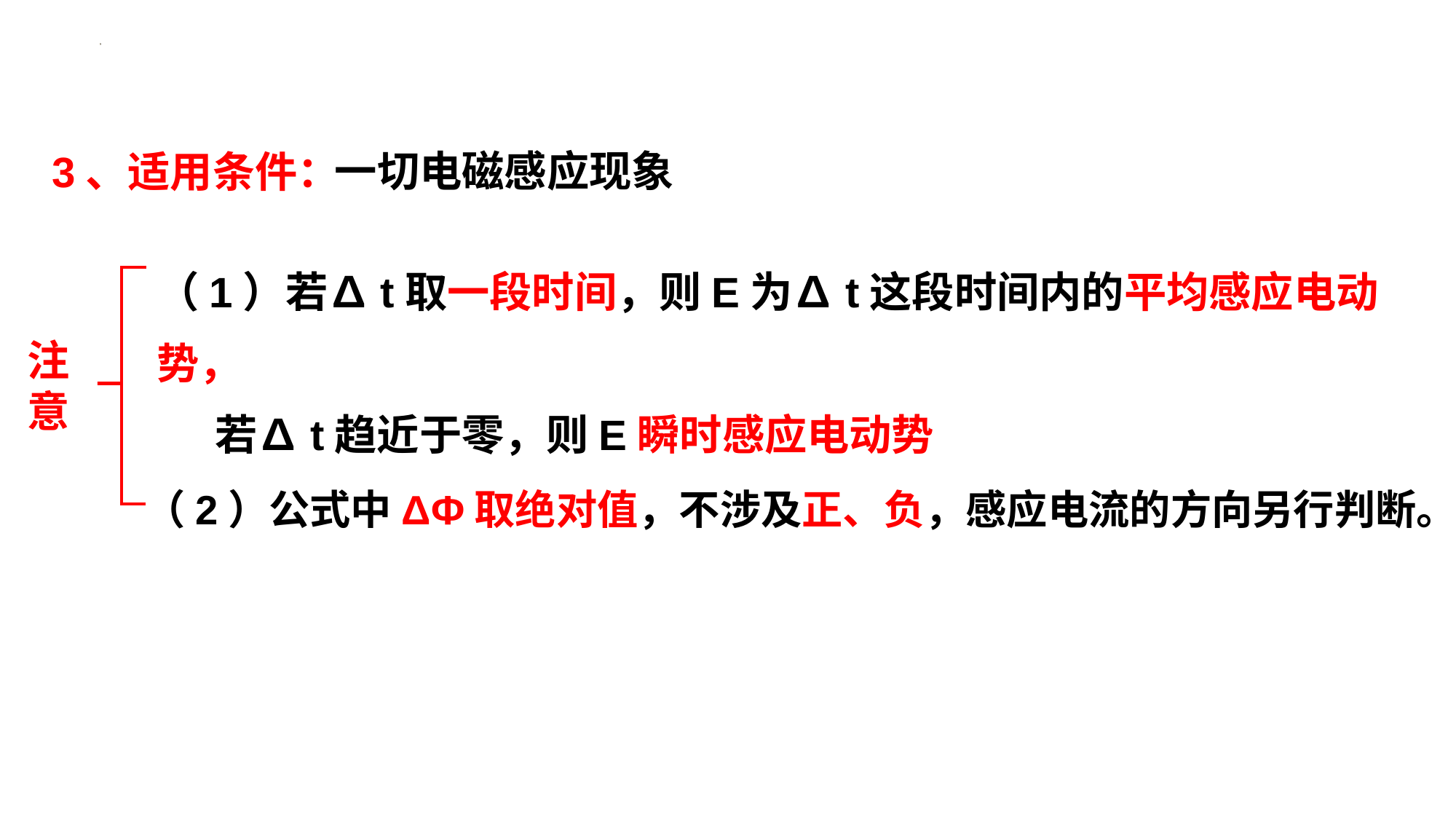

3、适用条件：
一切电磁感应现象
（1）若∆t取一段时间，则E为∆t这段时间内的平均感应电动势，
     若∆t趋近于零，则E瞬时感应电动势

注意
（2）公式中ΔΦ取绝对值，不涉及正、负，感应电流的方向另行判断。